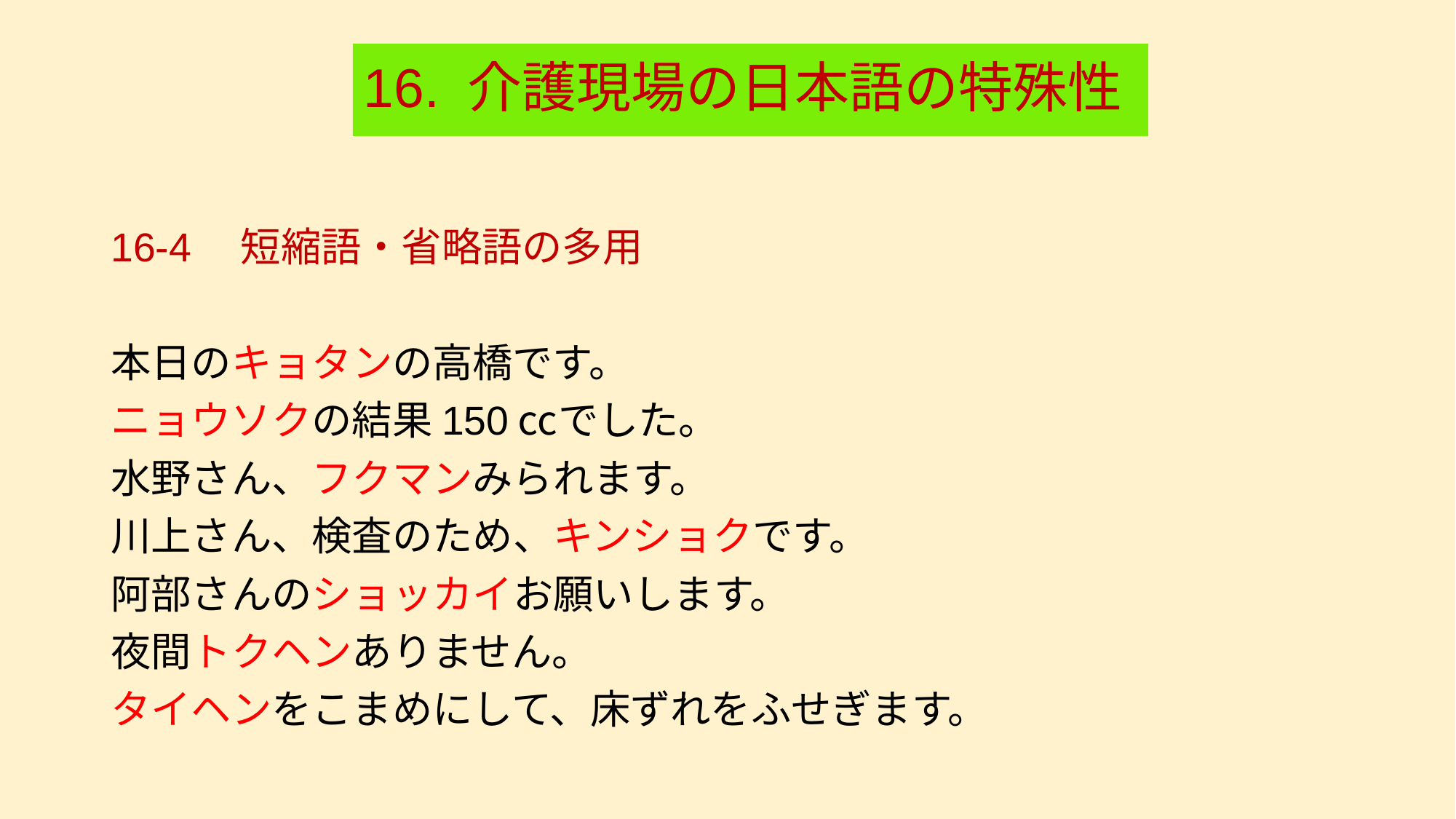

# 16. 介護現場の日本語の特殊性
16-4　短縮語・省略語の多用

本日のキョタンの高橋です。
ニョウソクの結果150㏄でした。
水野さん、フクマンみられます。
川上さん、検査のため、キンショクです。
阿部さんのショッカイお願いします。
夜間トクヘンありません。
タイヘンをこまめにして、床ずれをふせぎます。